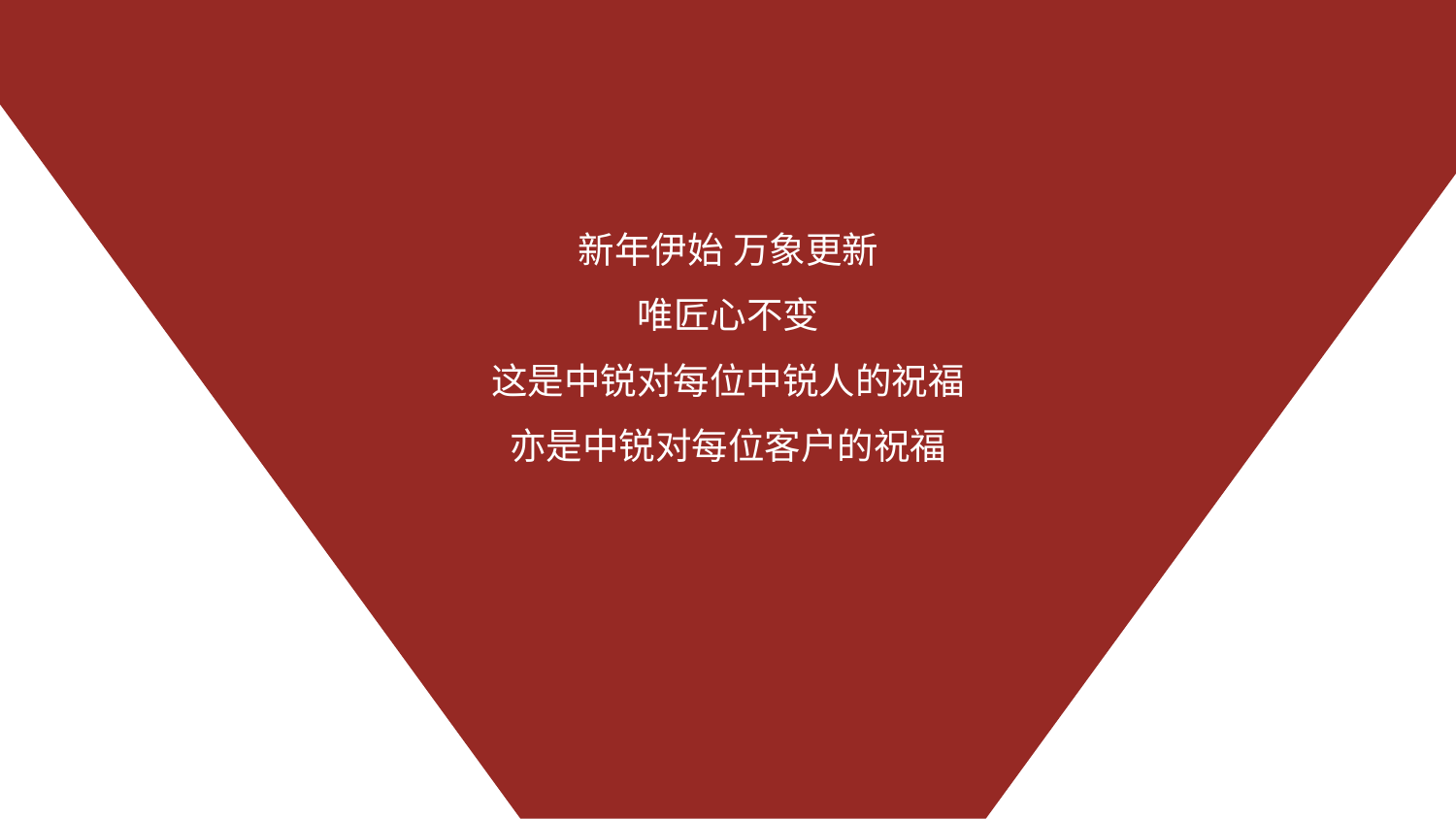

新年伊始万象更新 唯匠心不变
这是中锐对每位中锐人的祝福 亦是中锐对每位客户的祝福